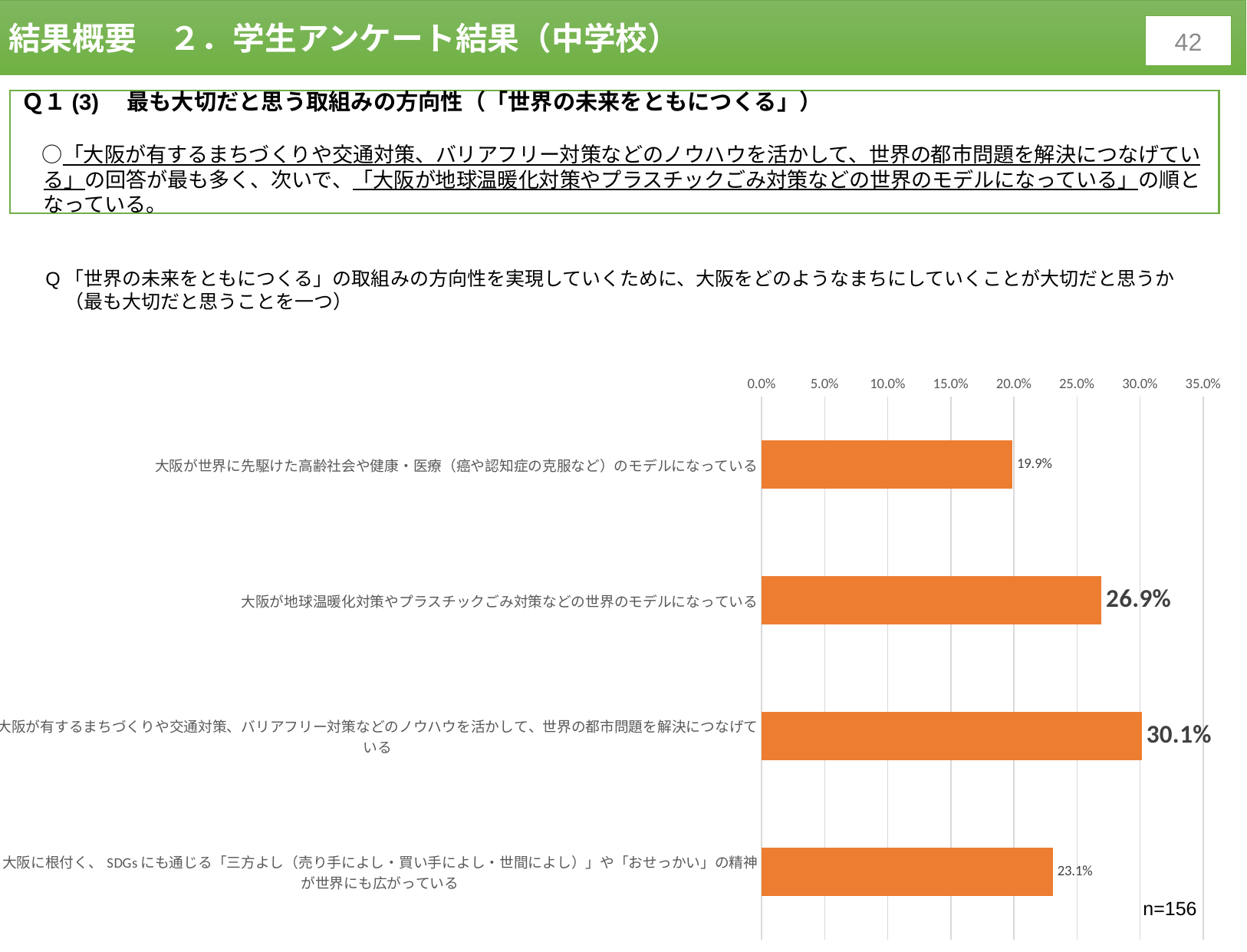

結果概要　２．学生アンケート結果（中学校）
42
Ｑ１(3)　最も大切だと思う取組みの方向性（「世界の未来をともにつくる」）

　○「大阪が有するまちづくりや交通対策、バリアフリー対策などのノウハウを活かして、世界の都市問題を解決につなげている」の回答が最も多く、次いで、「大阪が地球温暖化対策やプラスチックごみ対策などの世界のモデルになっている」の順となっている。
Q「世界の未来をともにつくる」の取組みの方向性を実現していくために、大阪をどのようなまちにしていくことが大切だと思うか
　（最も大切だと思うことを一つ）

[unsupported chart]

n=156